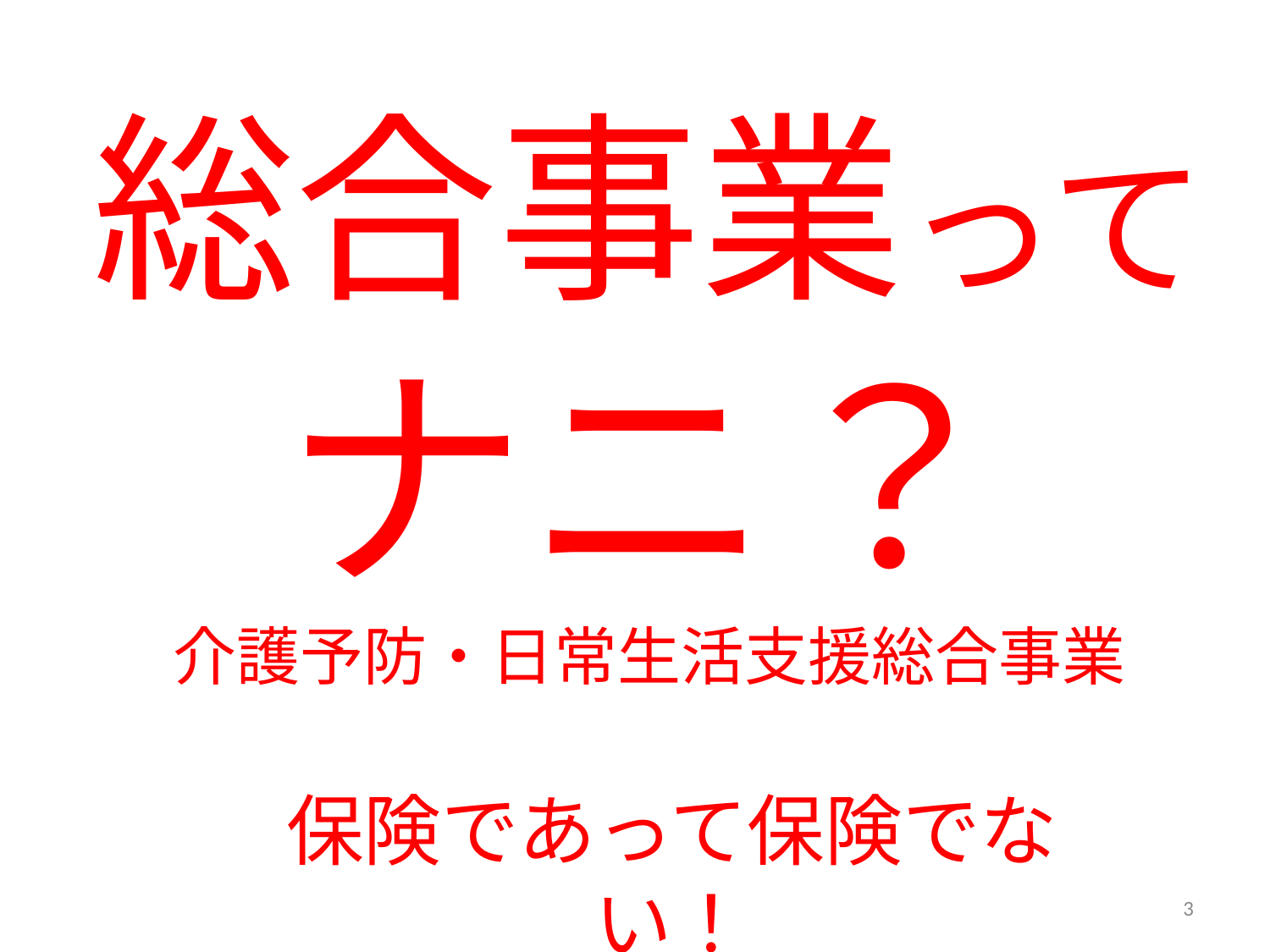

#
総合事業って
ナニ？
介護予防・日常生活支援総合事業
保険であって保険でない！
3